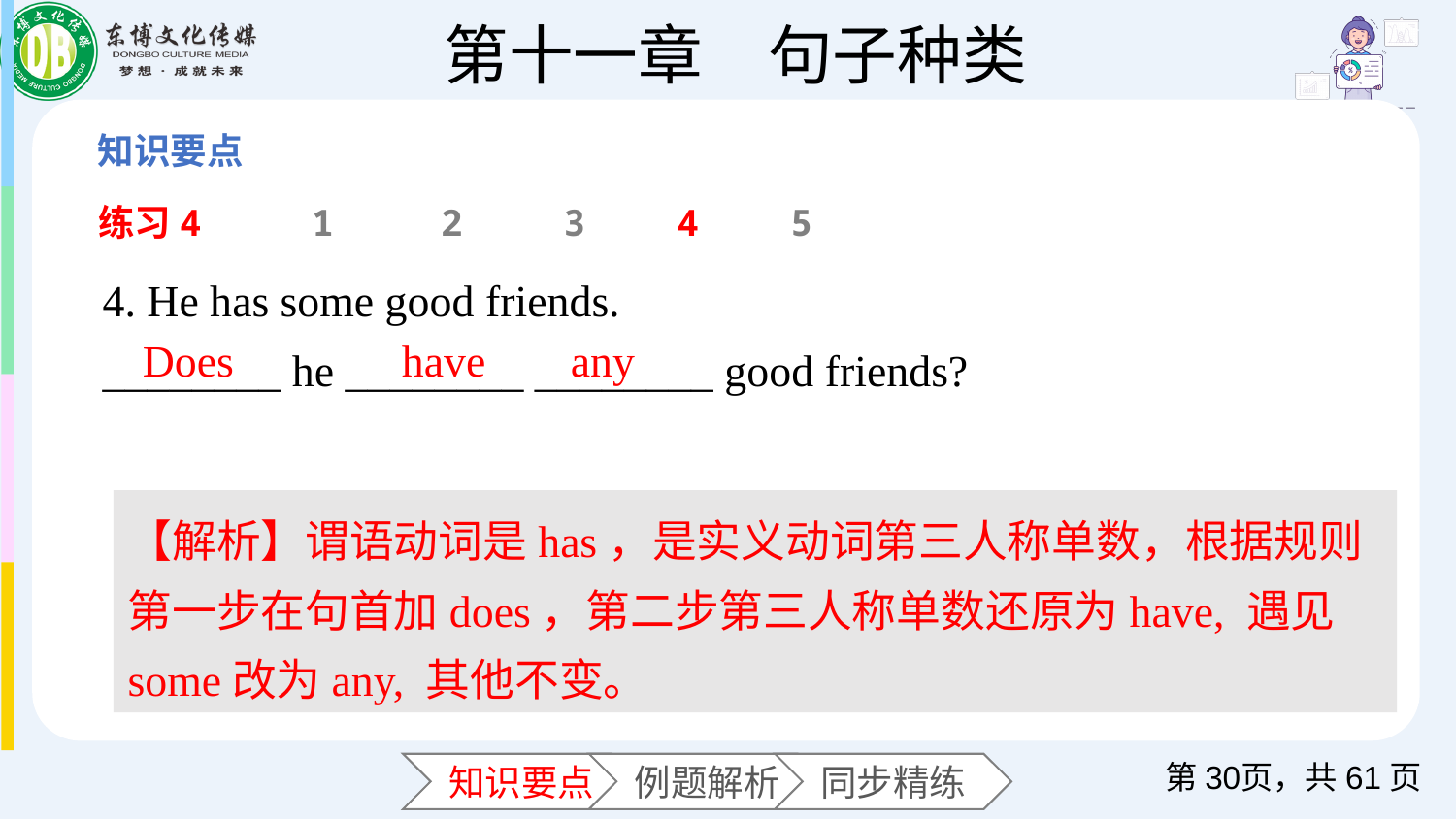

练习4
1
2
3
4
5
4. He has some good friends.
________ he ________ ________ good friends?
Does
any
have
【解析】谓语动词是has，是实义动词第三人称单数，根据规则第一步在句首加does，第二步第三人称单数还原为have, 遇见some改为any, 其他不变。